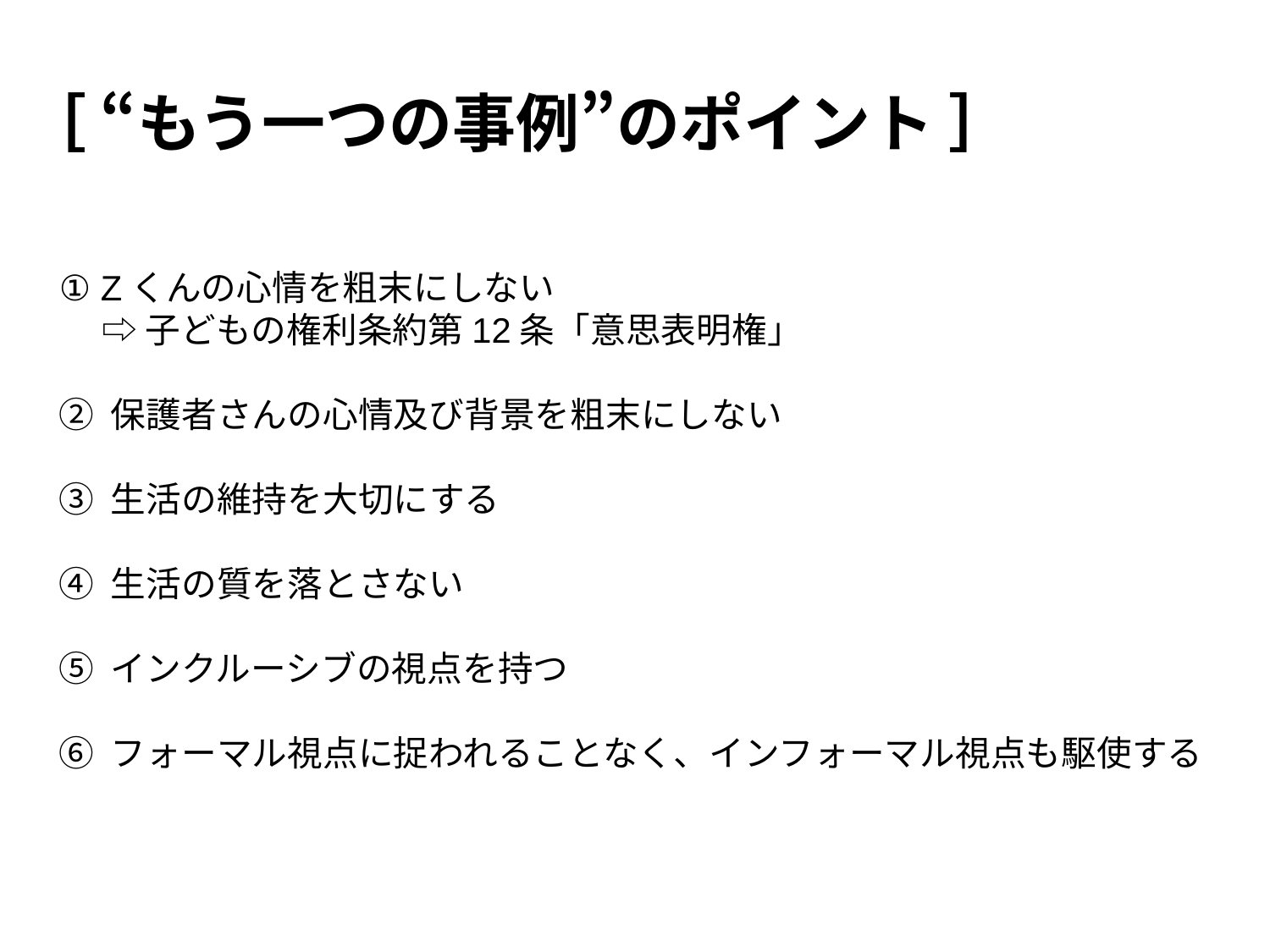

［ “もう一つの事例”のポイント ］
① Zくんの心情を粗末にしない
　 ⇨ 子どもの権利条約第12条「意思表明権」

② 保護者さんの心情及び背景を粗末にしない

③ 生活の維持を大切にする

④ 生活の質を落とさない

⑤ インクルーシブの視点を持つ

⑥ フォーマル視点に捉われることなく、インフォーマル視点も駆使する